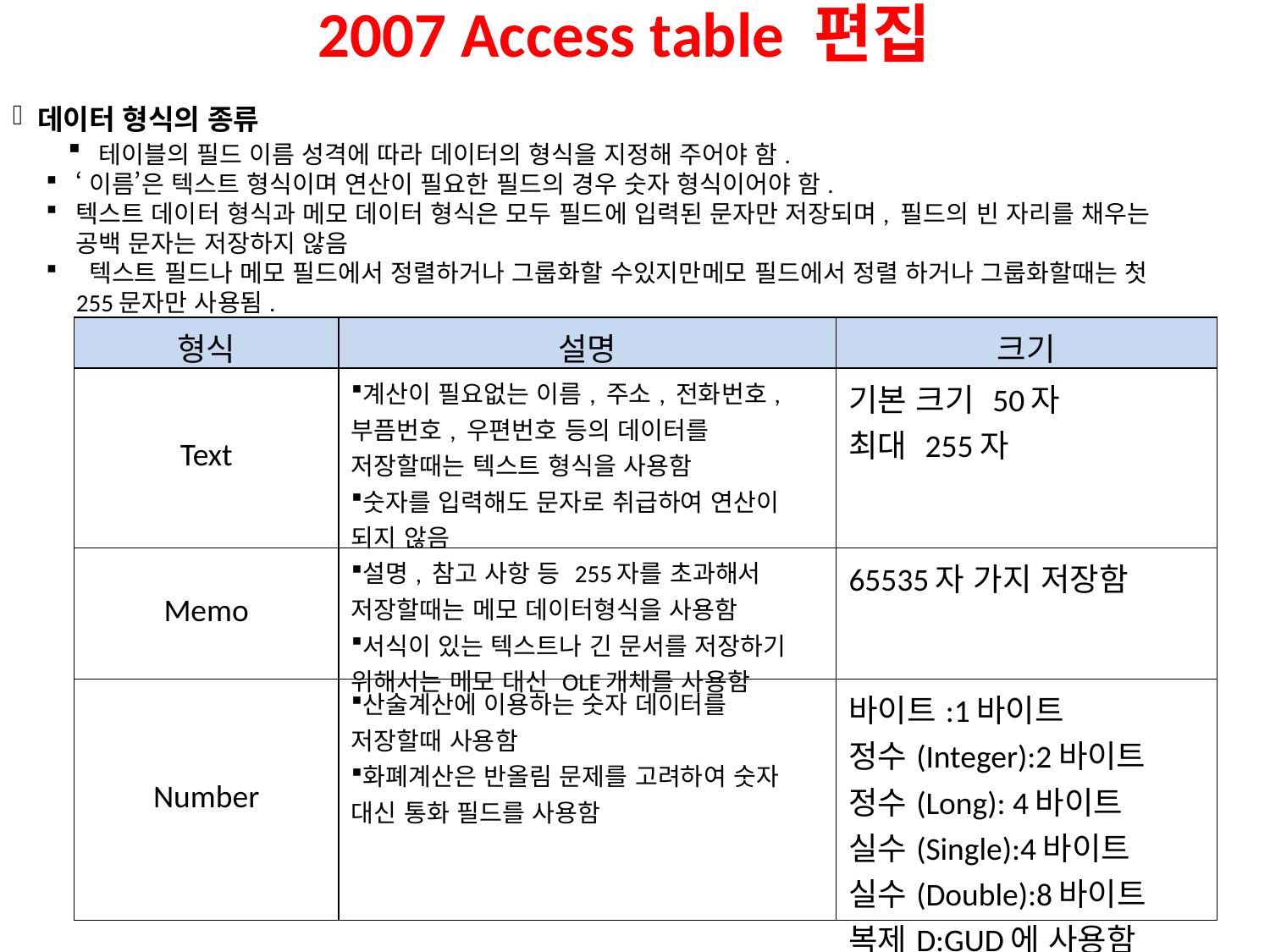

2007 Access table 편집
 데이터 형식의 종류
 테이블의 필드 이름 성격에 따라 데이터의 형식을 지정해 주어야 함.
‘이름’은 텍스트 형식이며 연산이 필요한 필드의 경우 숫자 형식이어야 함.
텍스트 데이터 형식과 메모 데이터 형식은 모두 필드에 입력된 문자만 저장되며, 필드의 빈 자리를 채우는 공백 문자는 저장하지 않음
 텍스트 필드나 메모 필드에서 정렬하거나 그룹화할 수있지만메모 필드에서 정렬 하거나 그룹화할때는 첫 255문자만 사용됨.
| 형식 | 설명 | 크기 |
| --- | --- | --- |
| Text | 계산이 필요없는 이름, 주소, 전화번호, 부픔번호, 우편번호 등의 데이터를 저장할때는 텍스트 형식을 사용함 숫자를 입력해도 문자로 취급하여 연산이 되지 않음 | 기본 크기 50자 최대 255자 |
| Memo | 설명, 참고 사항 등 255자를 초과해서 저장할때는 메모 데이터형식을 사용함 서식이 있는 텍스트나 긴 문서를 저장하기 위해서는 메모 대신 OLE개체를 사용함 | 65535자 가지 저장함 |
| Number | 산술계산에 이용하는 숫자 데이터를 저장할때 사용함 화폐계산은 반올림 문제를 고려하여 숫자 대신 통화 필드를 사용함 | 바이트:1바이트 정수(Integer):2바이트 정수(Long): 4바이트 실수(Single):4바이트 실수(Double):8바이트 복제D:GUD에 사용함 |